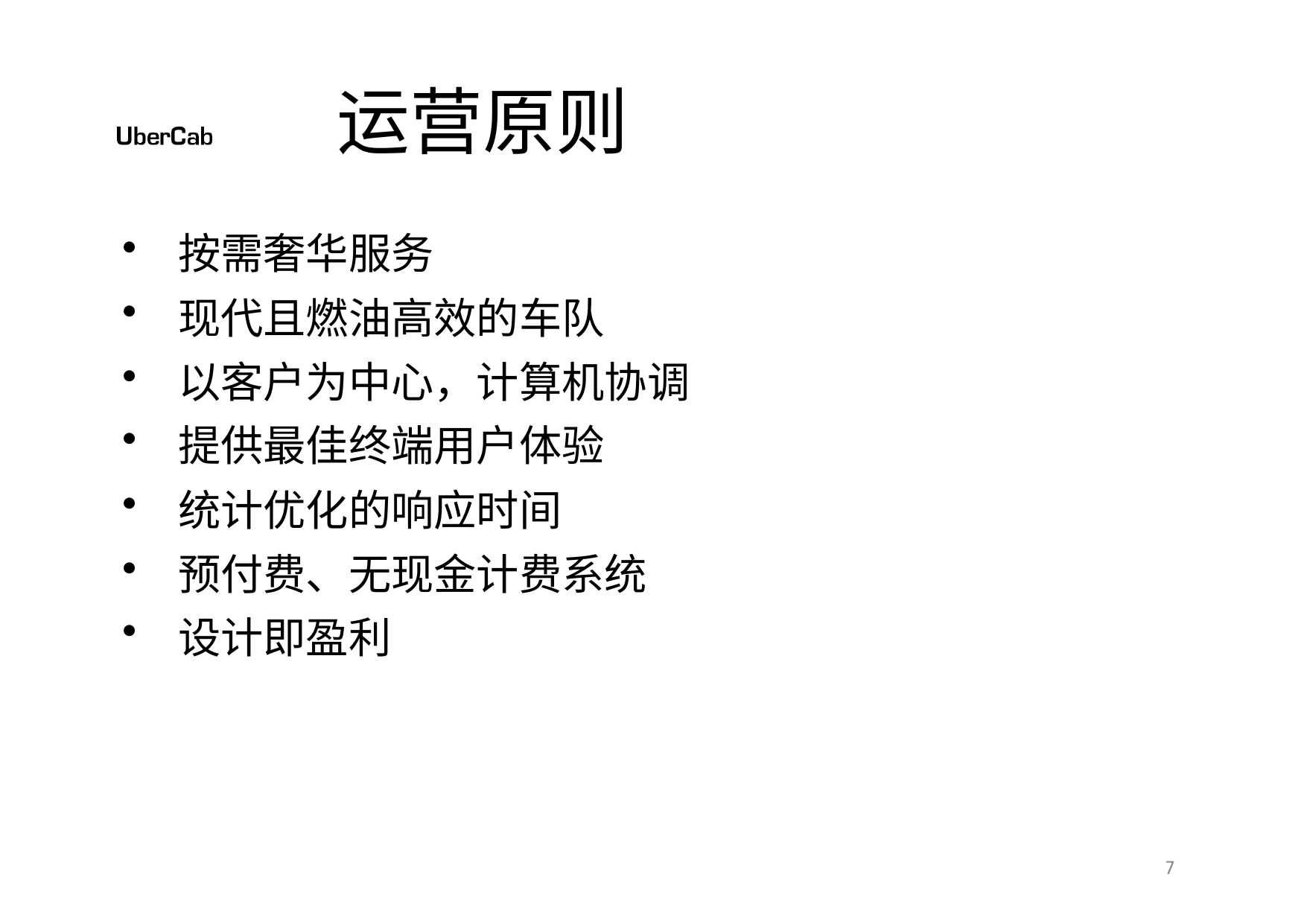

# 运营原则
按需奢华服务
现代且燃油高效的车队
以客户为中心，计算机协调
提供最佳终端用户体验
统计优化的响应时间
预付费、无现金计费系统
设计即盈利
7